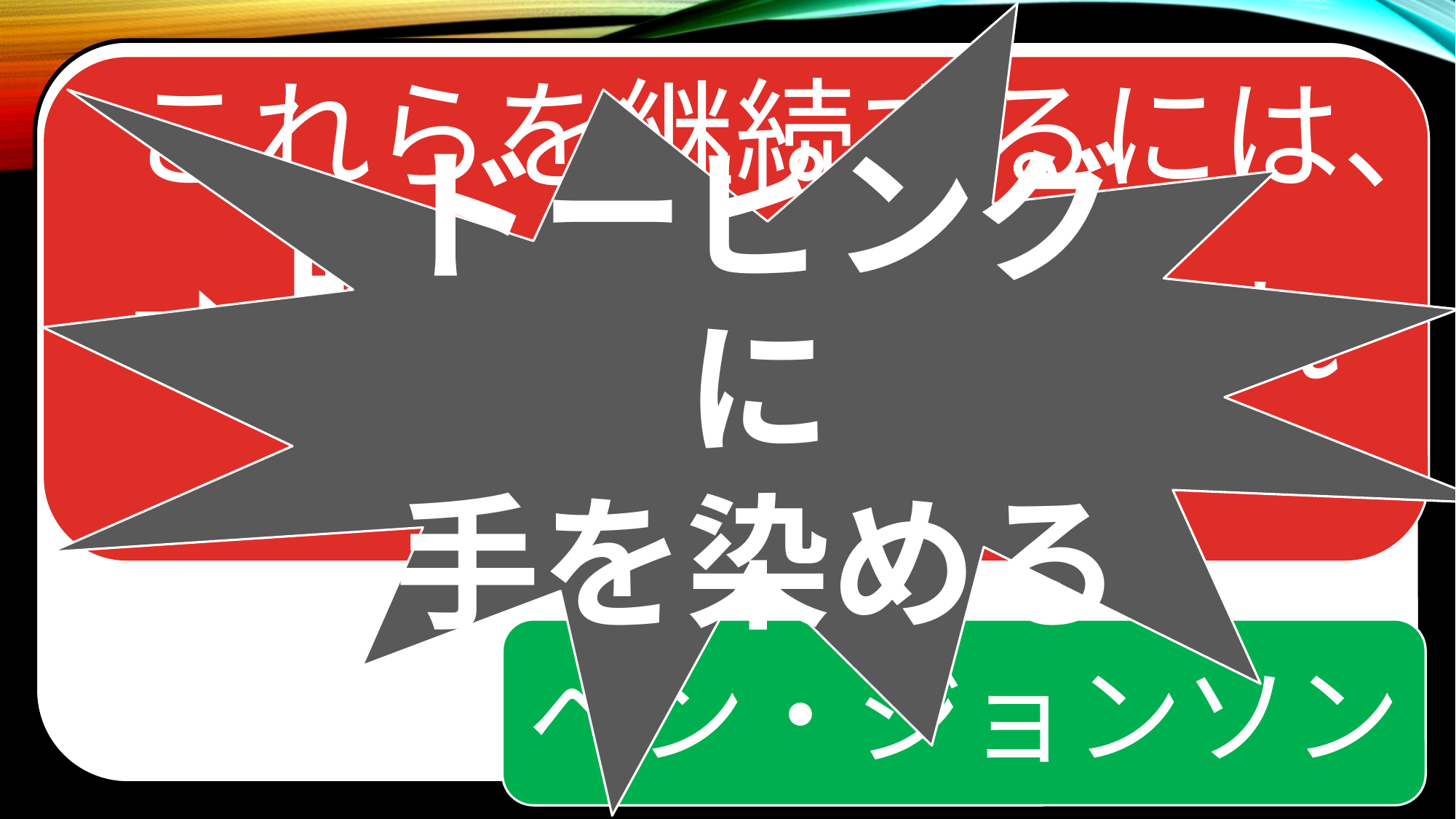

ドーピングに
手を染める
ベン・ジョンソン選手の画像
これらを継続するには、
➡勝ち続けなければならない
#

ＣＭ
ベン・ジョンソン